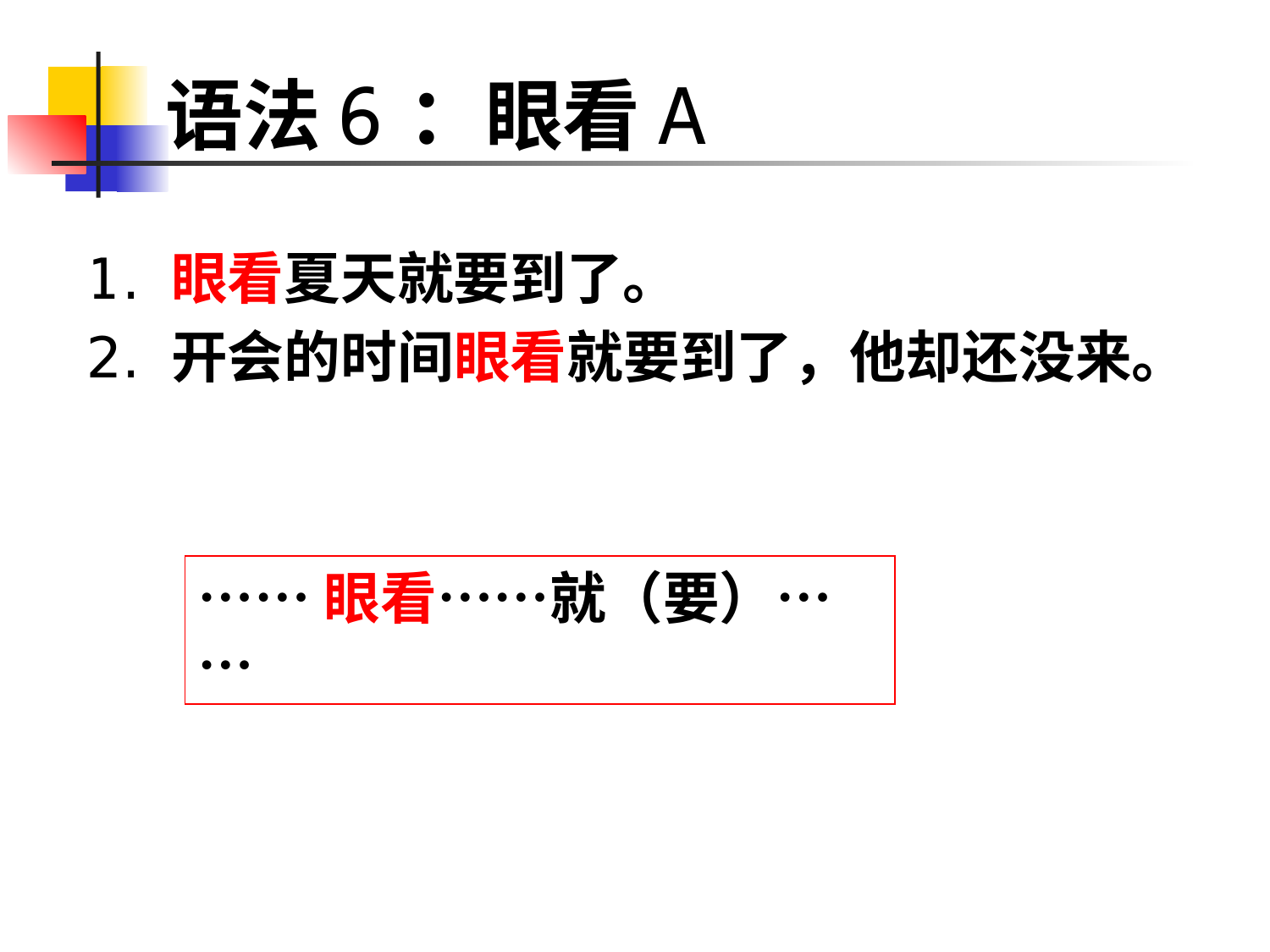

# 语法6：眼看A
1. 眼看夏天就要到了。
2. 开会的时间眼看就要到了，他却还没来。

……眼看……就（要）……